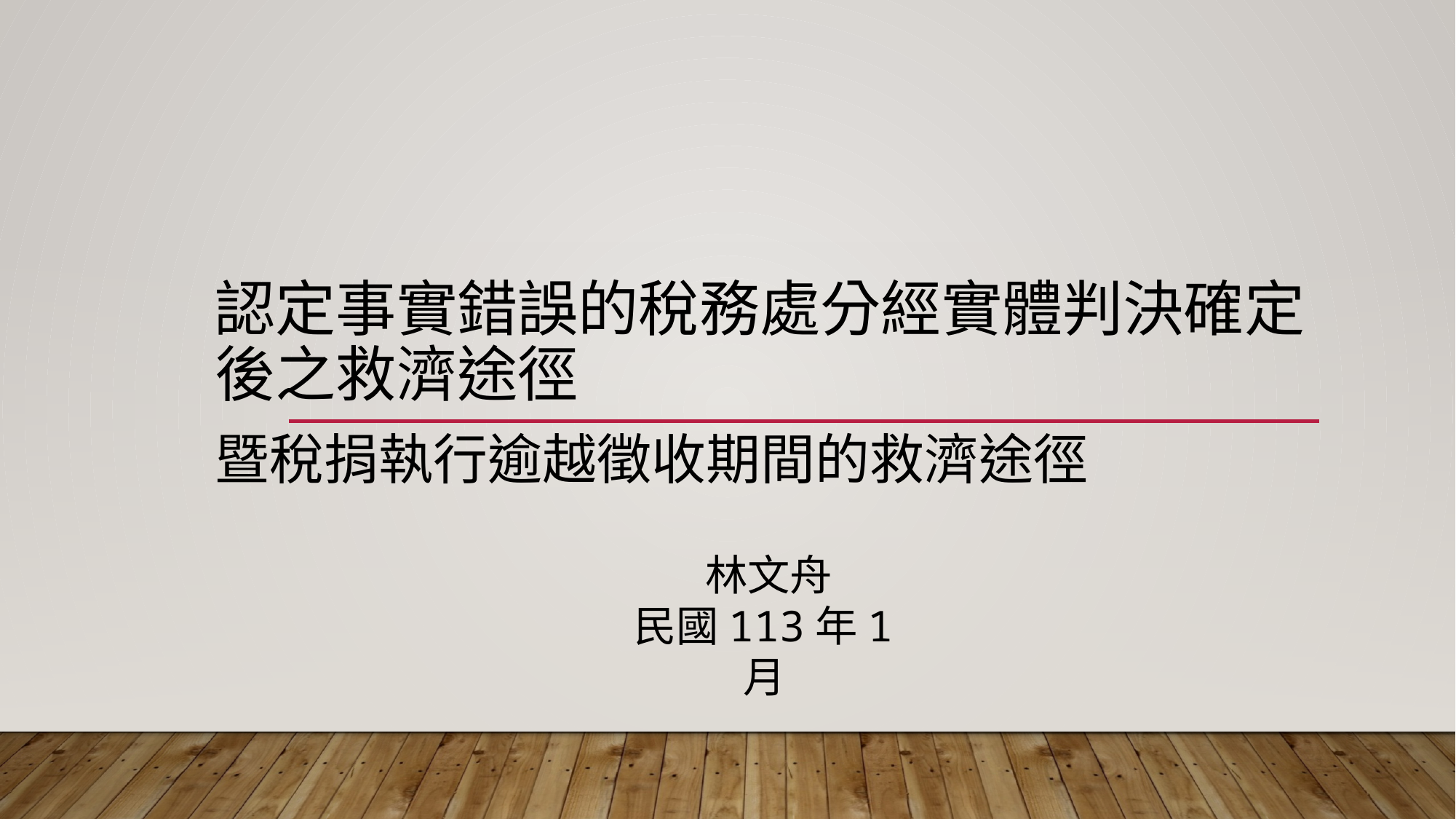

# 認定事實錯誤的稅務處分經實體判決確定後之救濟途徑

暨稅捐執行逾越徵收期間的救濟途徑

林文舟
民國113年1月